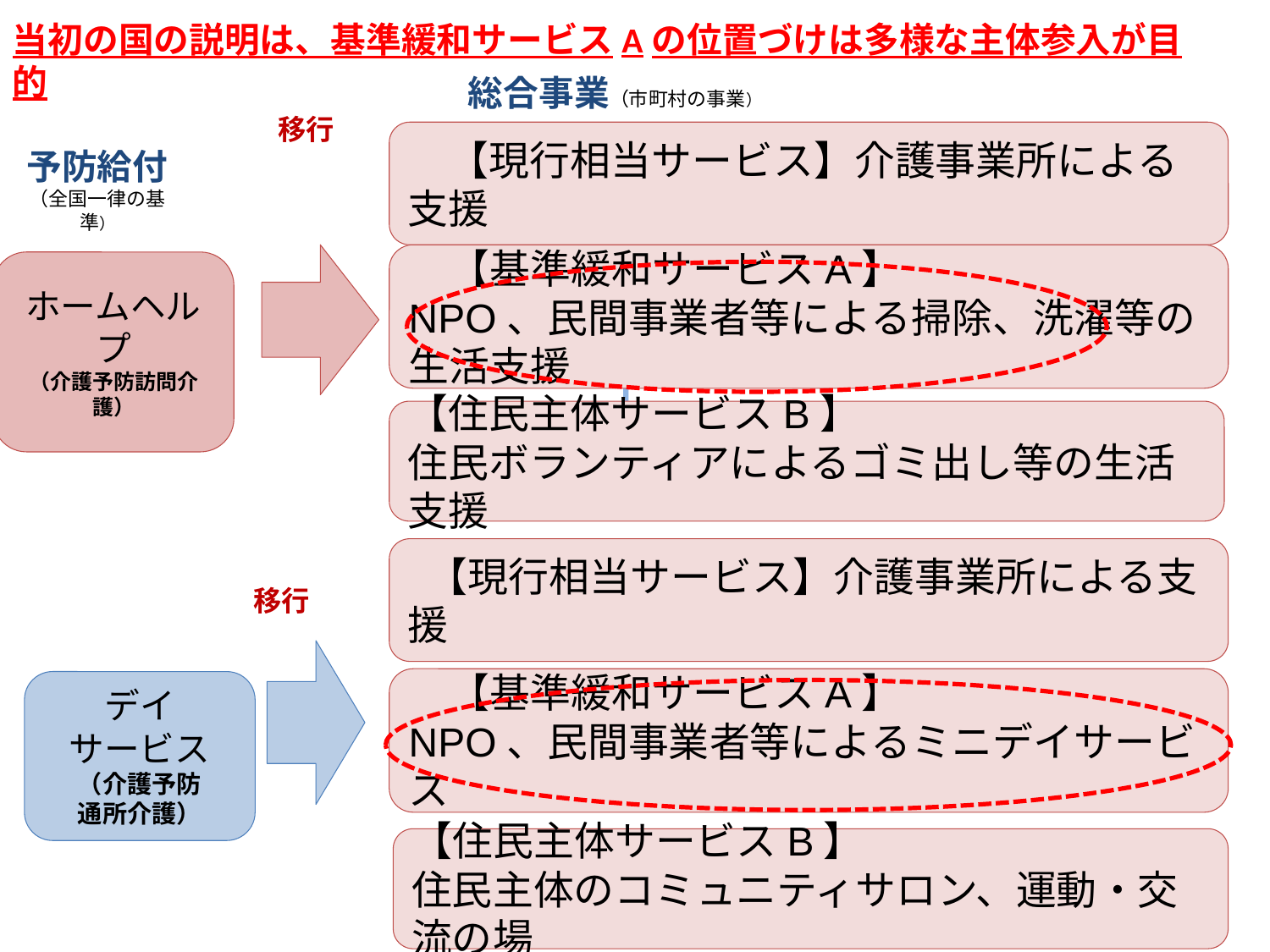

当初の国の説明は、基準緩和サービスAの位置づけは多様な主体参入が目的
総合事業（市町村の事業）
移行
　【現行相当サービス】介護事業所による支援

　【基準緩和サービスA】
NPO、民間事業者等による掃除、洗濯等の生活支援
ホームヘルプ
（介護予防訪問介護）
【住民主体サービスB】
住民ボランティアによるゴミ出し等の生活支援
予防給付
（全国一律の基準）

　【現行相当サービス】介護事業所による支援
移行

デイ
サービス
（介護予防
通所介護）

　【基準緩和サービスA】
NPO、民間事業者等によるミニデイサービス

【住民主体サービスB】
住民主体のコミュニティサロン、運動・交流の場